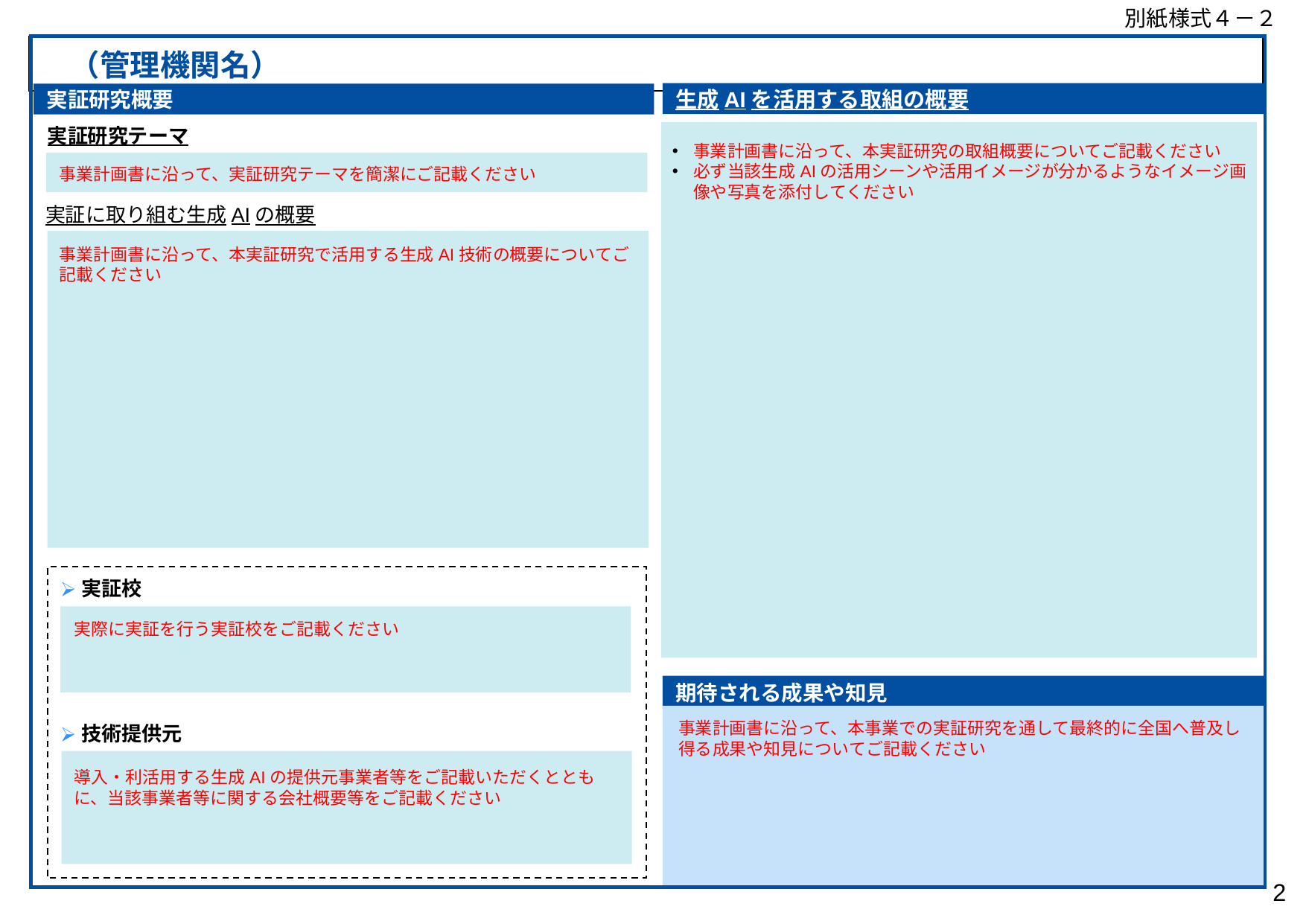

別紙様式４－２

| （管理機関名） |
| --- |
生成AIを活用する取組の概要
実証研究概要

実証研究テーマ

事業計画書に沿って、本実証研究の取組概要についてご記載ください
必ず当該生成AIの活用シーンや活用イメージが分かるようなイメージ画像や写真を添付してください

事業計画書に沿って、実証研究テーマを簡潔にご記載ください
実証に取り組む生成AIの概要

事業計画書に沿って、本実証研究で活用する生成AI技術の概要についてご記載ください

実証校

技術提供元

実際に実証を行う実証校をご記載ください
期待される成果や知見

事業計画書に沿って、本事業での実証研究を通して最終的に全国へ普及し得る成果や知見についてご記載ください

導入・利活用する生成AIの提供元事業者等をご記載いただくとともに、当該事業者等に関する会社概要等をご記載ください